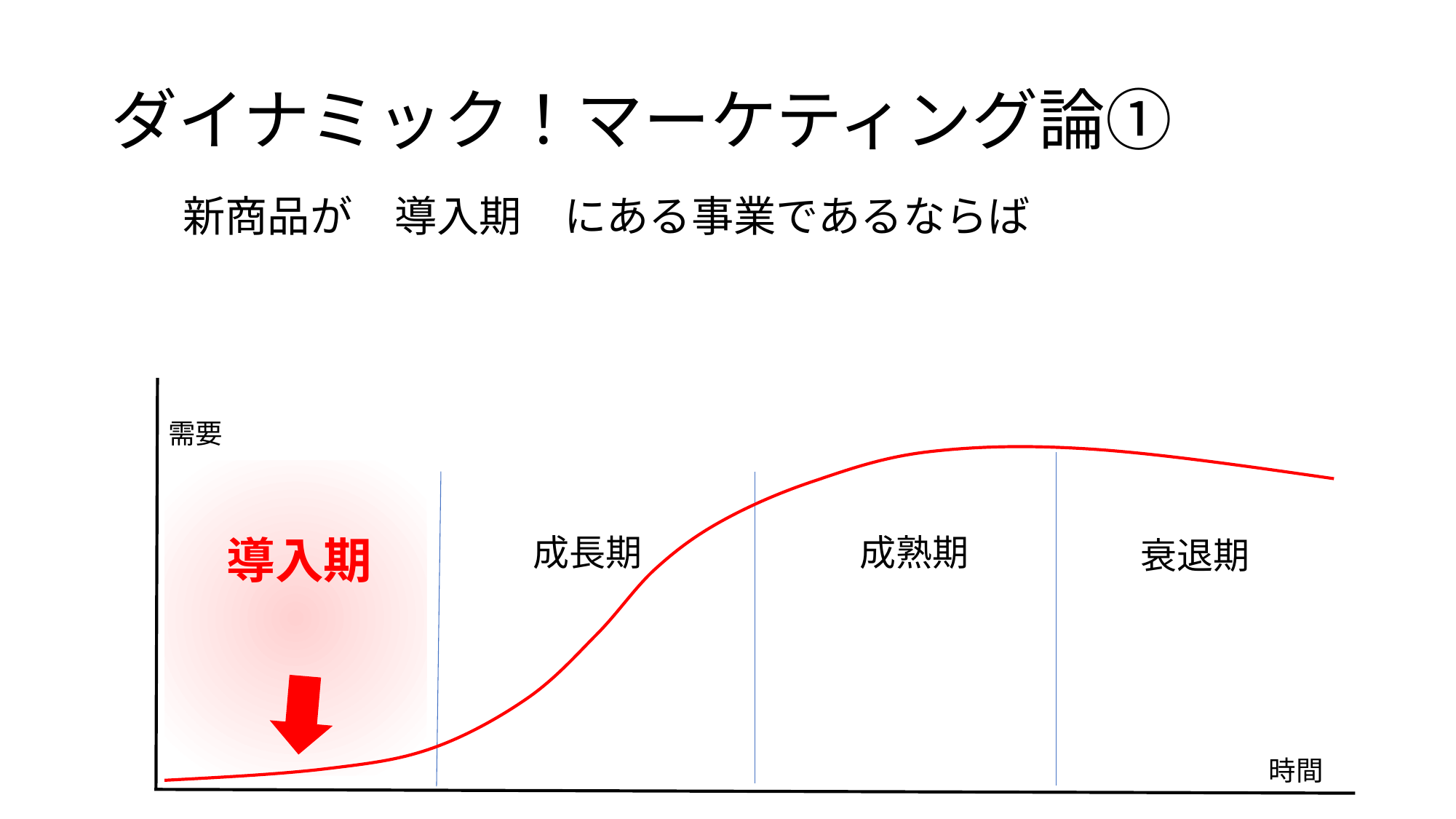

# ダイナミック！マーケティング論①
新商品が　導入期　にある事業であるならば
需要

導入期
成長期
成熟期
衰退期

時間